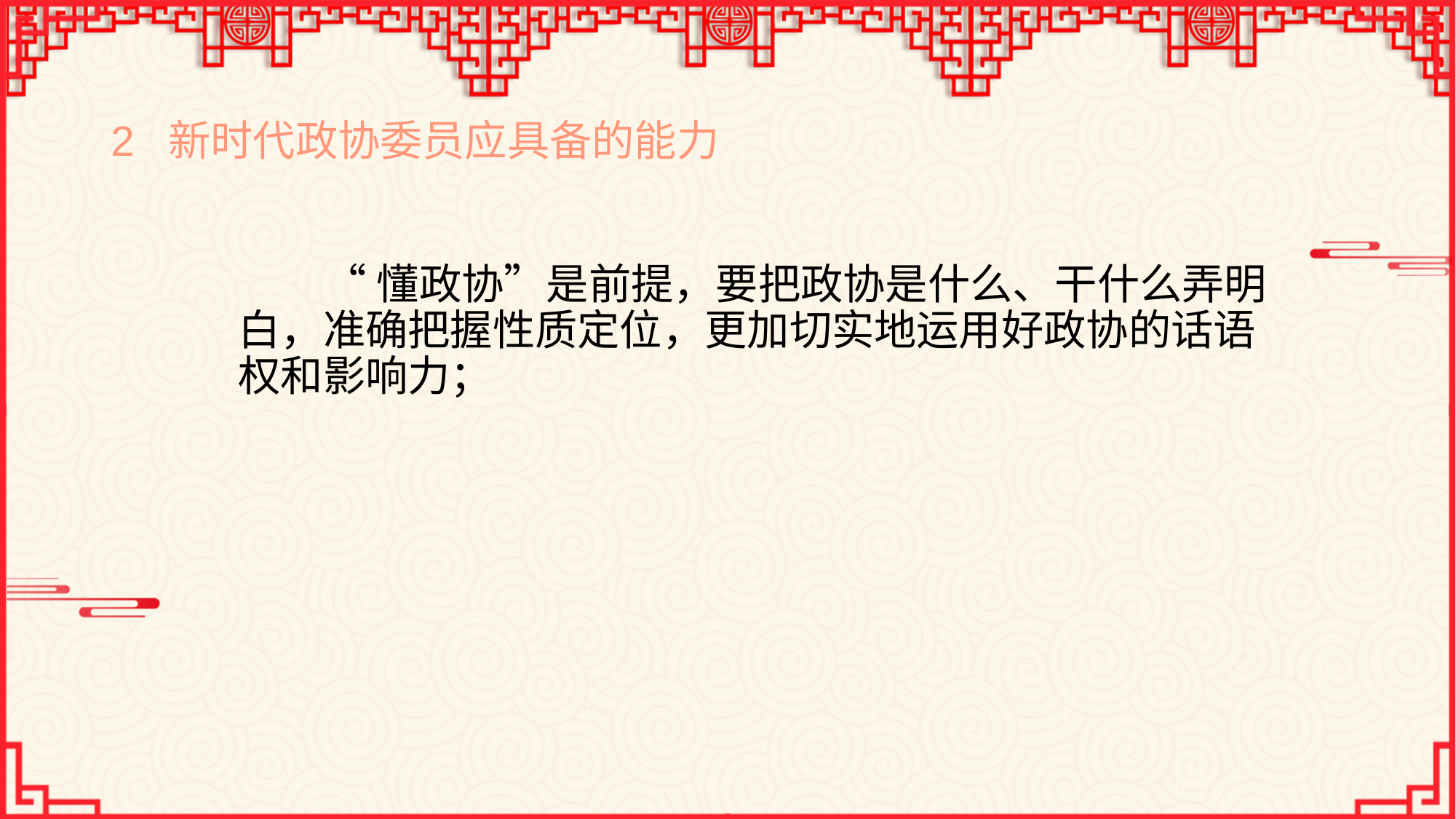

# 2  新时代政协委员应具备的能力
“懂政协”是前提，要把政协是什么、干什么弄明白，准确把握性质定位，更加切实地运用好政协的话语权和影响力；